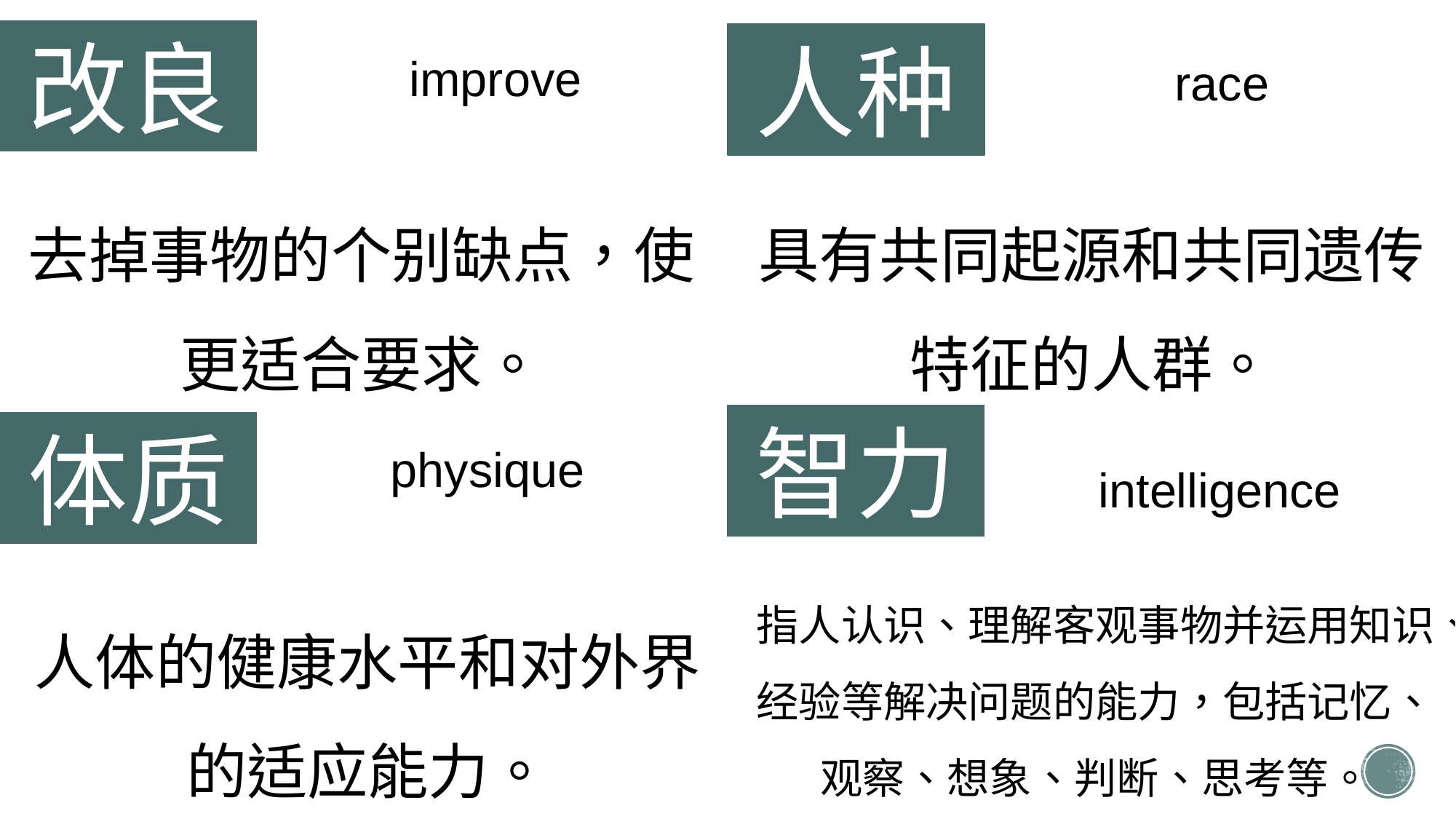

改良
人种
improve
race
去掉事物的个别缺点，使更适合要求。
具有共同起源和共同遗传特征的人群。
智力
体质
physique
intelligence
指人认识、理解客观事物并运用知识、经验等解决问题的能力，包括记忆、观察、想象、判断、思考等。
人体的健康水平和对外界的适应能力。